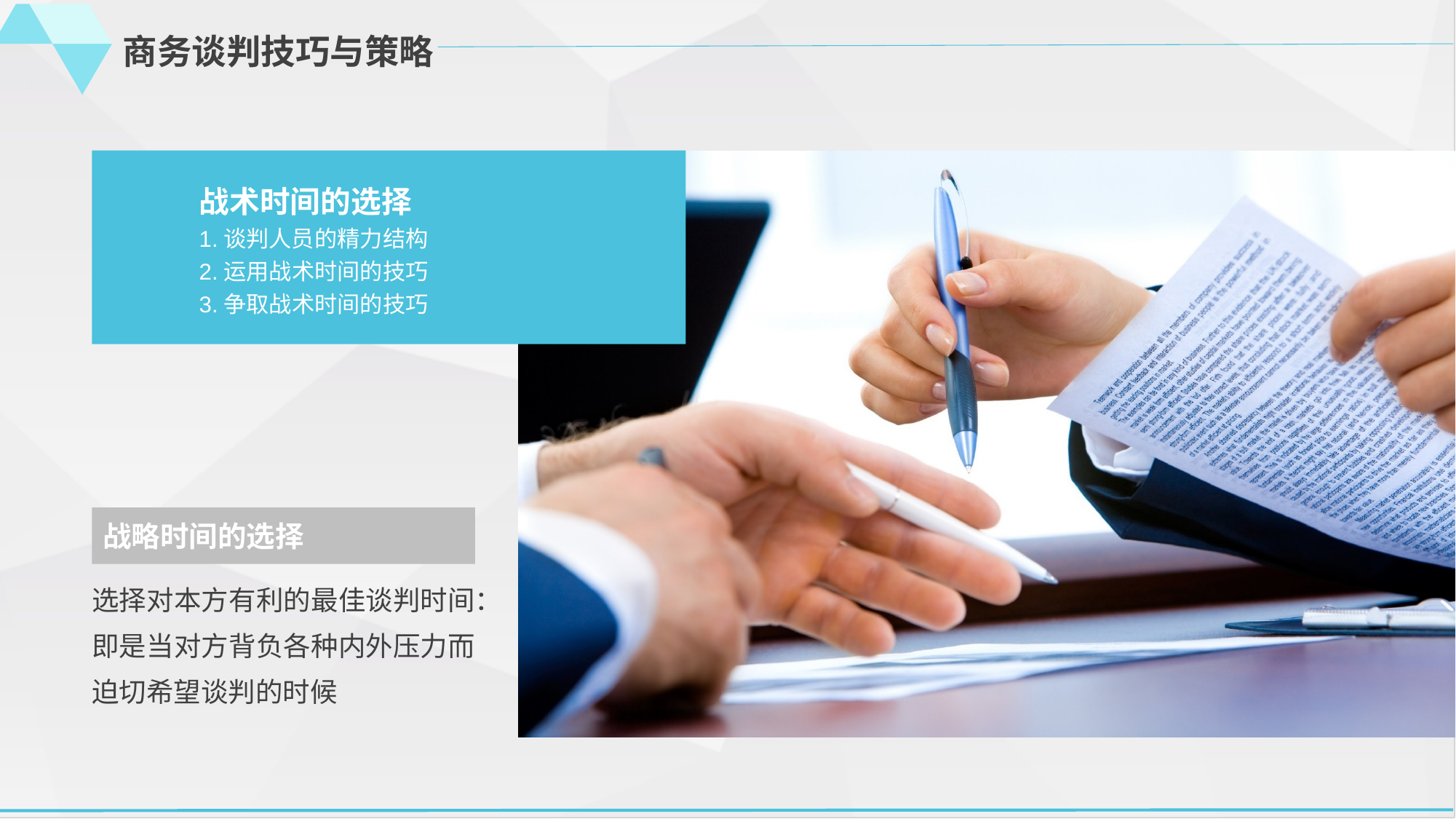

商务谈判技巧与策略

战术时间的选择
1.谈判人员的精力结构
2.运用战术时间的技巧
3.争取战术时间的技巧
战略时间的选择
选择对本方有利的最佳谈判时间：即是当对方背负各种内外压力而迫切希望谈判的时候